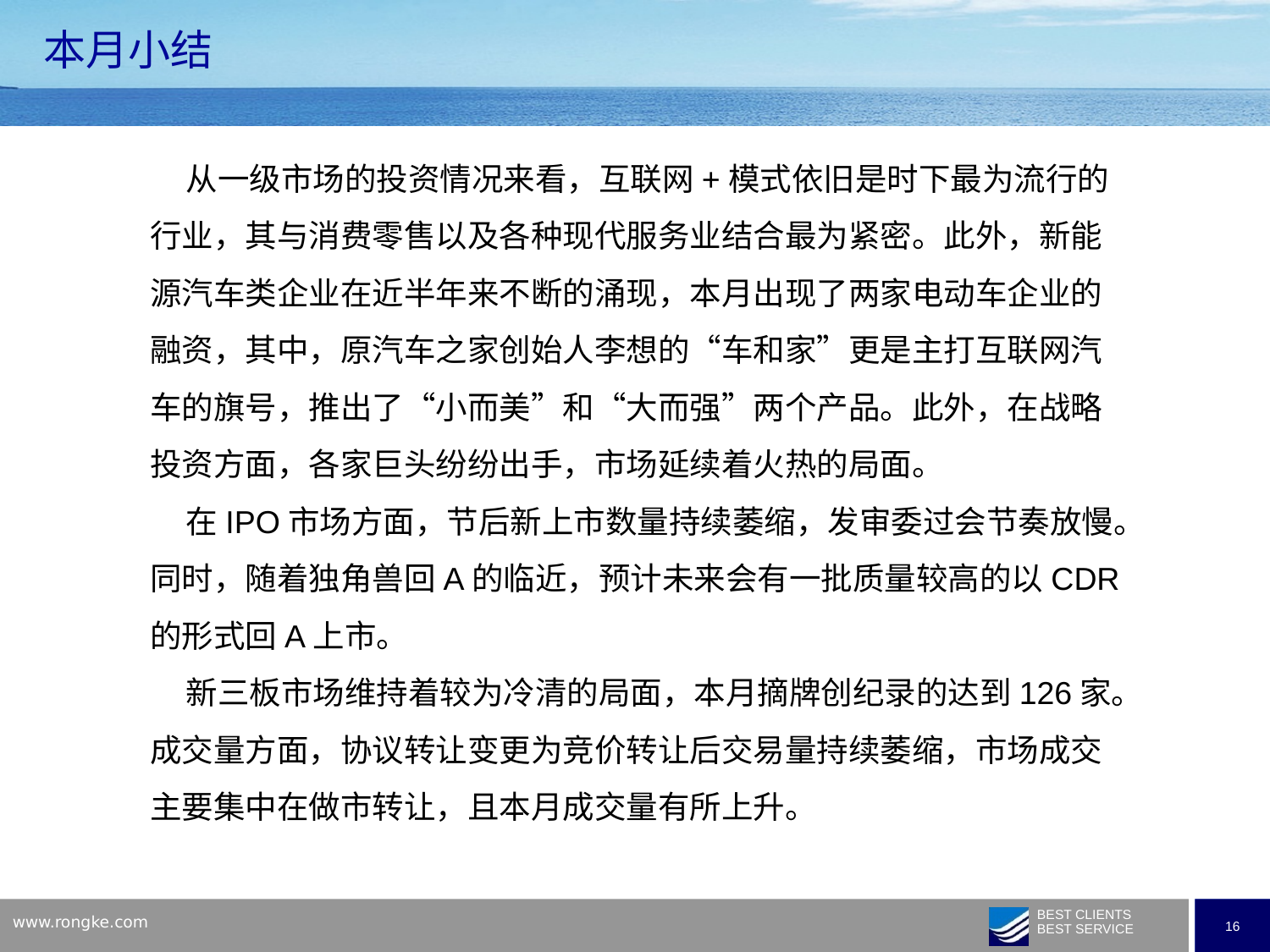

本月小结
    从一级市场的投资情况来看，互联网+模式依旧是时下最为流行的行业，其与消费零售以及各种现代服务业结合最为紧密。此外，新能源汽车类企业在近半年来不断的涌现，本月出现了两家电动车企业的融资，其中，原汽车之家创始人李想的“车和家”更是主打互联网汽车的旗号，推出了“小而美”和“大而强”两个产品。此外，在战略投资方面，各家巨头纷纷出手，市场延续着火热的局面。
    在IPO市场方面，节后新上市数量持续萎缩，发审委过会节奏放慢。同时，随着独角兽回A的临近，预计未来会有一批质量较高的以CDR的形式回A上市。
    新三板市场维持着较为冷清的局面，本月摘牌创纪录的达到126家。成交量方面，协议转让变更为竞价转让后交易量持续萎缩，市场成交主要集中在做市转让，且本月成交量有所上升。